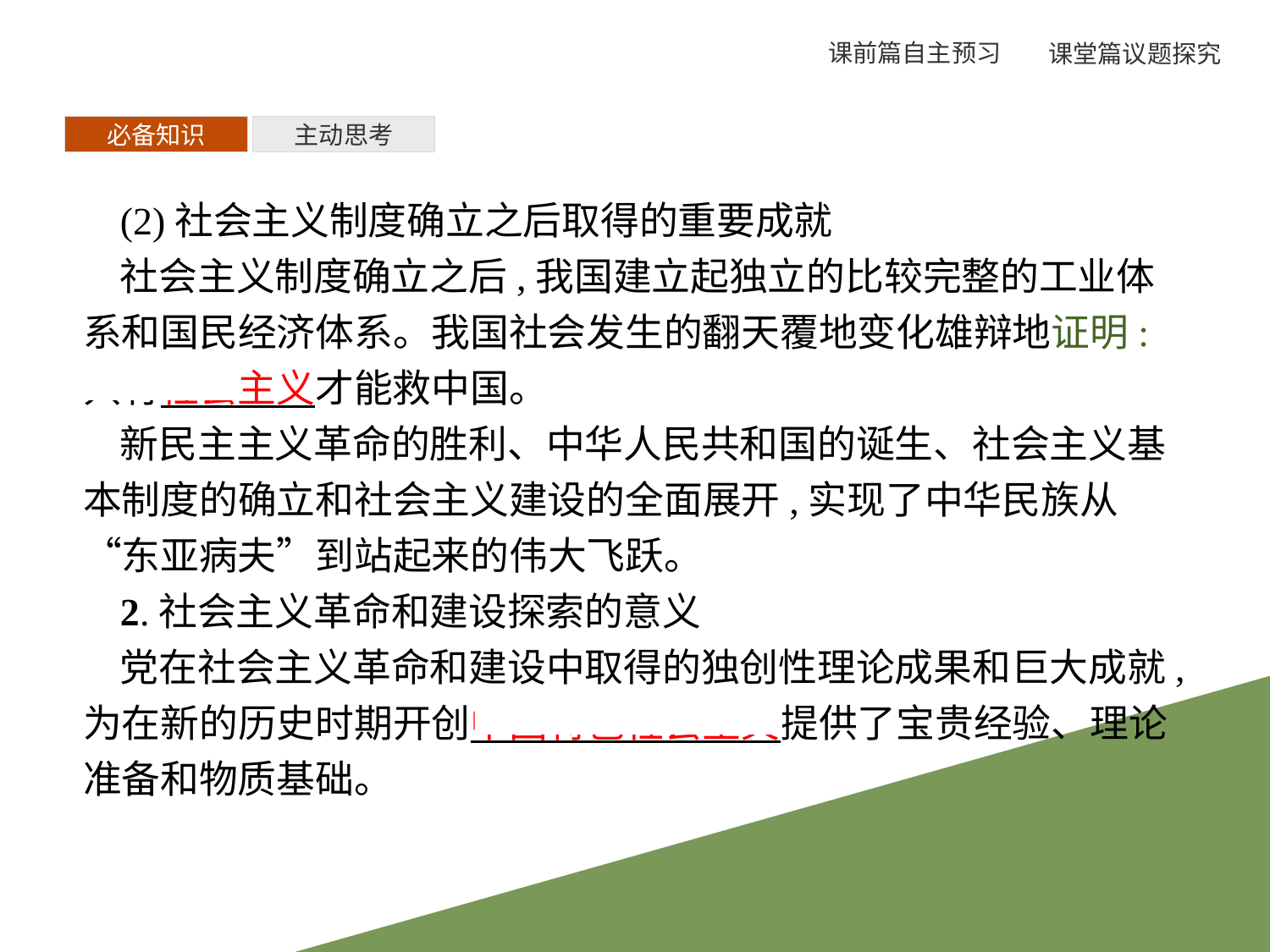

必备知识
主动思考
(2)社会主义制度确立之后取得的重要成就
社会主义制度确立之后,我国建立起独立的比较完整的工业体系和国民经济体系。我国社会发生的翻天覆地变化雄辩地证明:只有社会主义才能救中国。
新民主主义革命的胜利、中华人民共和国的诞生、社会主义基本制度的确立和社会主义建设的全面展开,实现了中华民族从“东亚病夫”到站起来的伟大飞跃。
2.社会主义革命和建设探索的意义
党在社会主义革命和建设中取得的独创性理论成果和巨大成就,为在新的历史时期开创中国特色社会主义提供了宝贵经验、理论准备和物质基础。